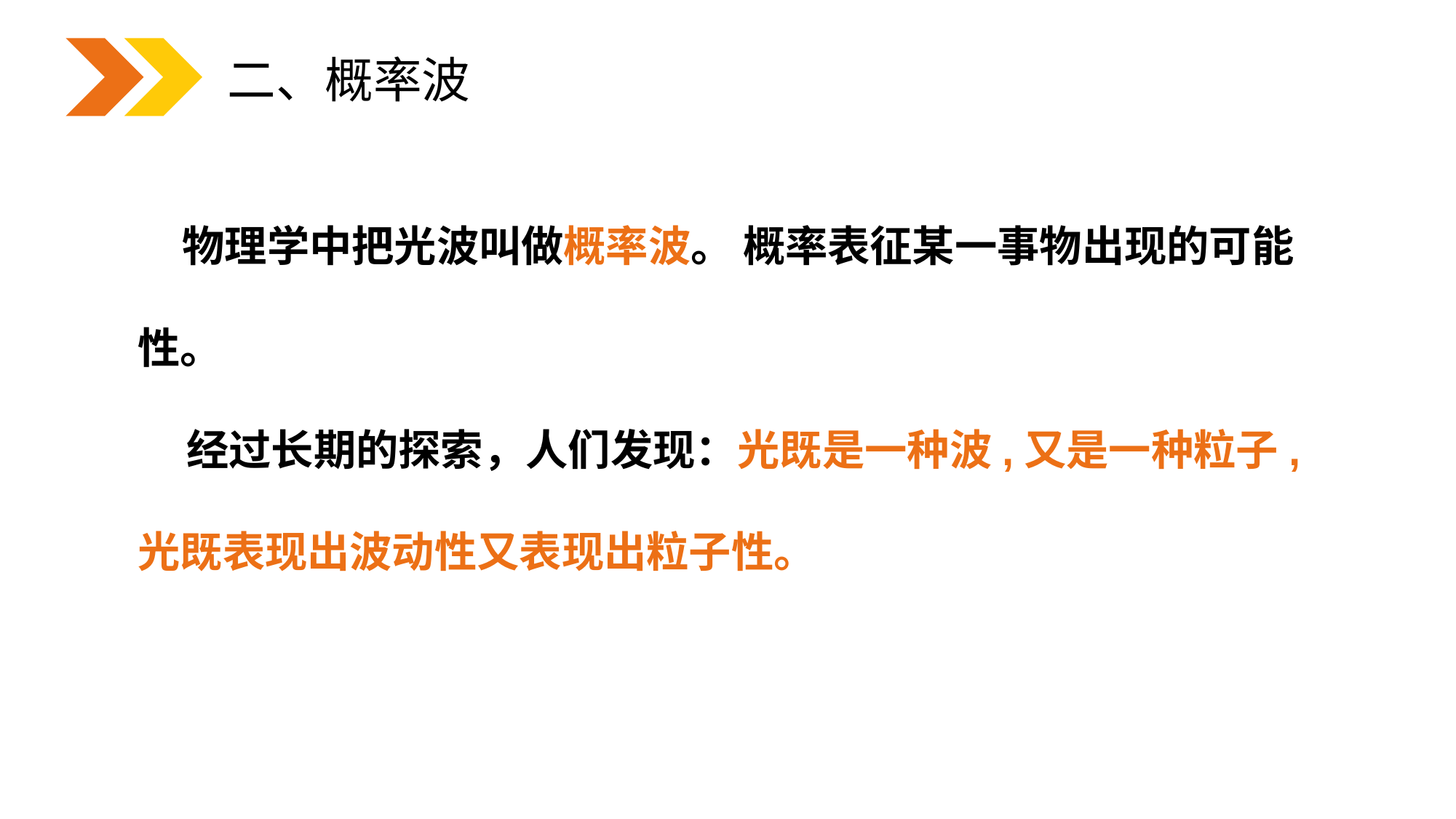

二、概率波
    物理学中把光波叫做概率波。 概率表征某一事物出现的可能性。
    经过长期的探索，人们发现：光既是一种波,又是一种粒子,光既表现出波动性又表现出粒子性。